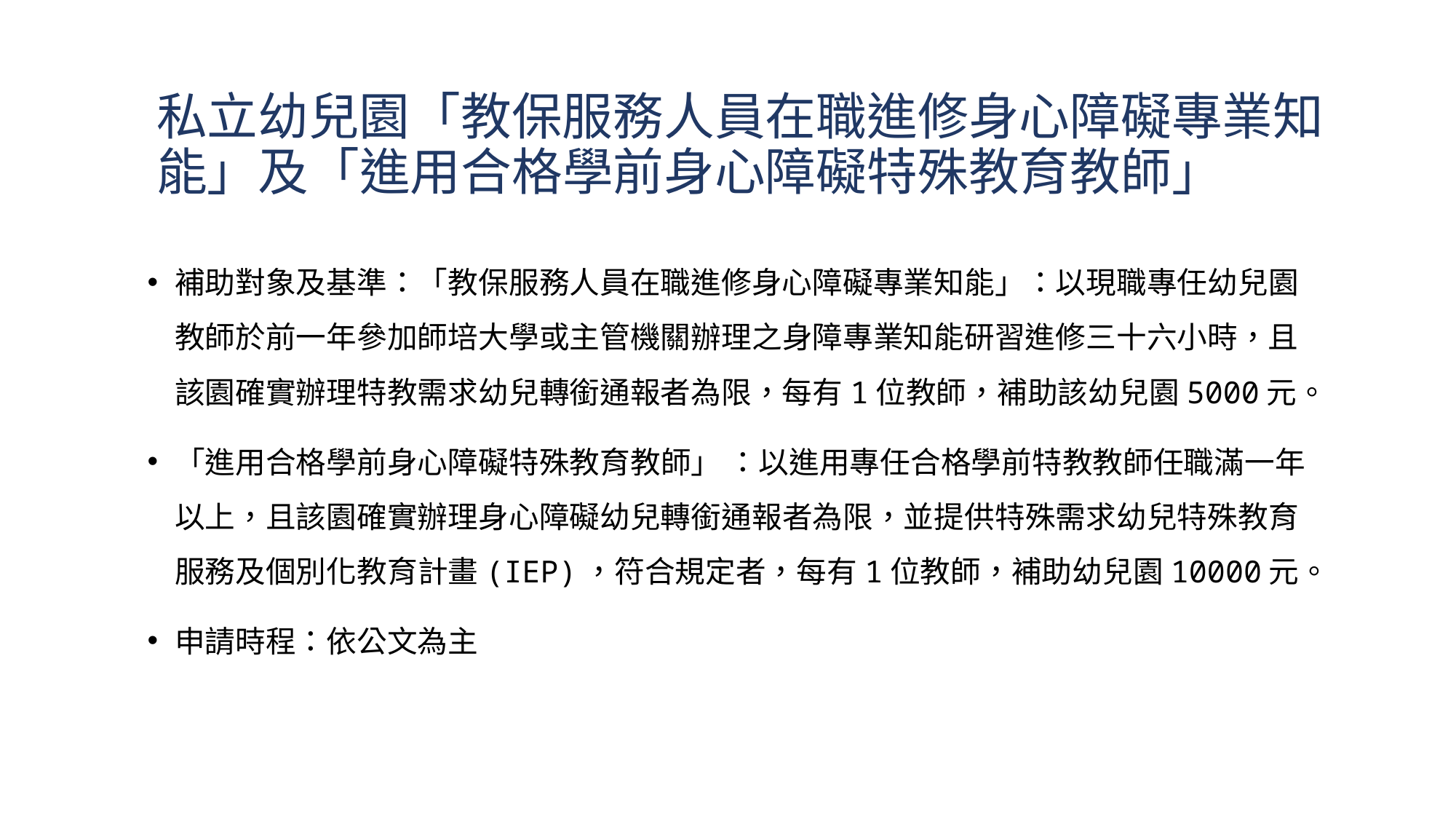

# 私立幼兒園「教保服務人員在職進修身心障礙專業知能」及「進用合格學前身心障礙特殊教育教師」
補助對象及基準：「教保服務人員在職進修身心障礙專業知能」：以現職專任幼兒園教師於前一年參加師培大學或主管機關辦理之身障專業知能研習進修三十六小時，且該園確實辦理特教需求幼兒轉銜通報者為限，每有1位教師，補助該幼兒園5000元。
「進用合格學前身心障礙特殊教育教師」 ：以進用專任合格學前特教教師任職滿一年以上，且該園確實辦理身心障礙幼兒轉銜通報者為限，並提供特殊需求幼兒特殊教育服務及個別化教育計畫(IEP)，符合規定者，每有1位教師，補助幼兒園10000元。
申請時程：依公文為主